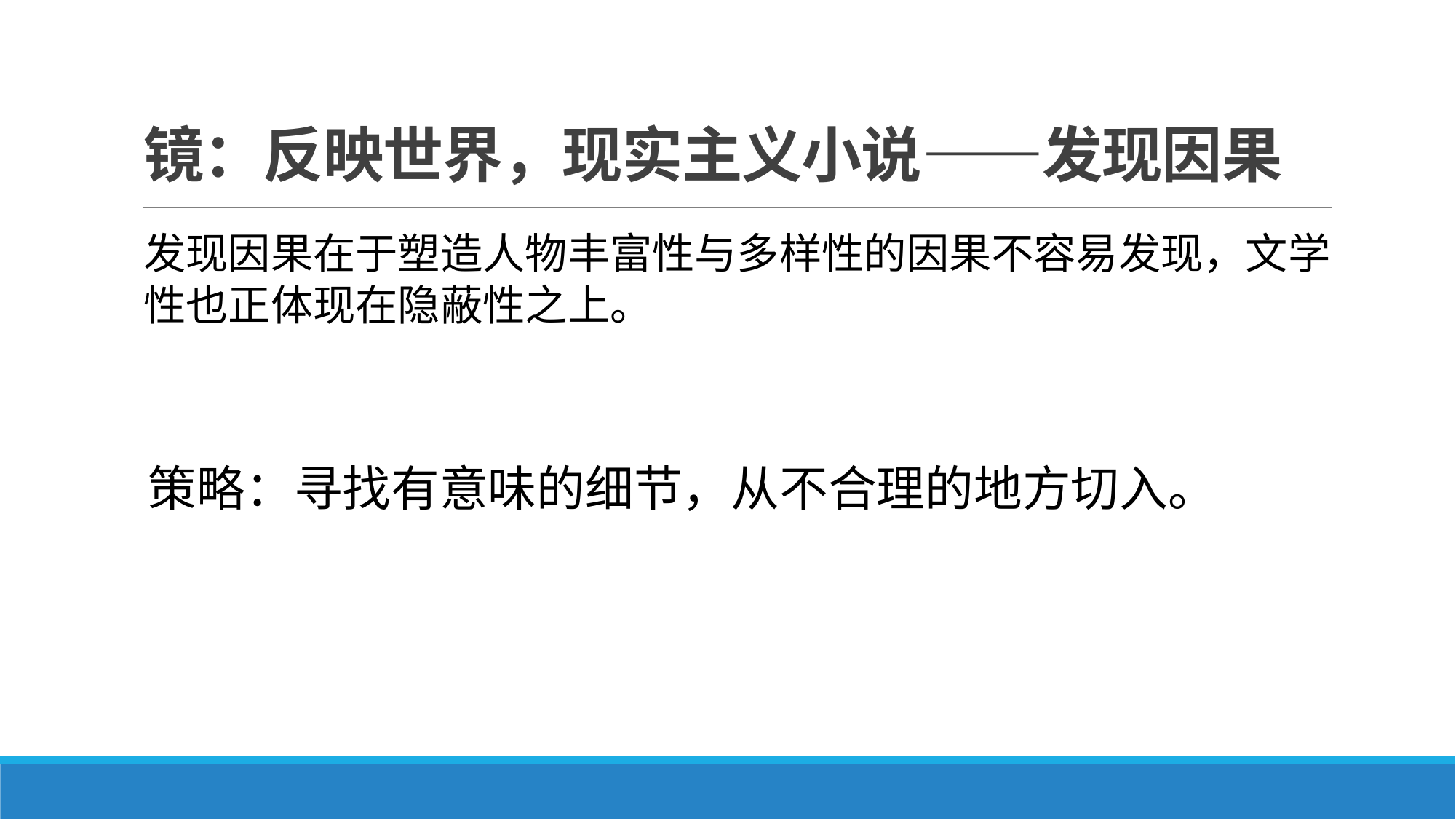

# 镜：反映世界，现实主义小说——发现因果
发现因果在于塑造人物丰富性与多样性的因果不容易发现，文学性也正体现在隐蔽性之上。
策略：寻找有意味的细节，从不合理的地方切入。